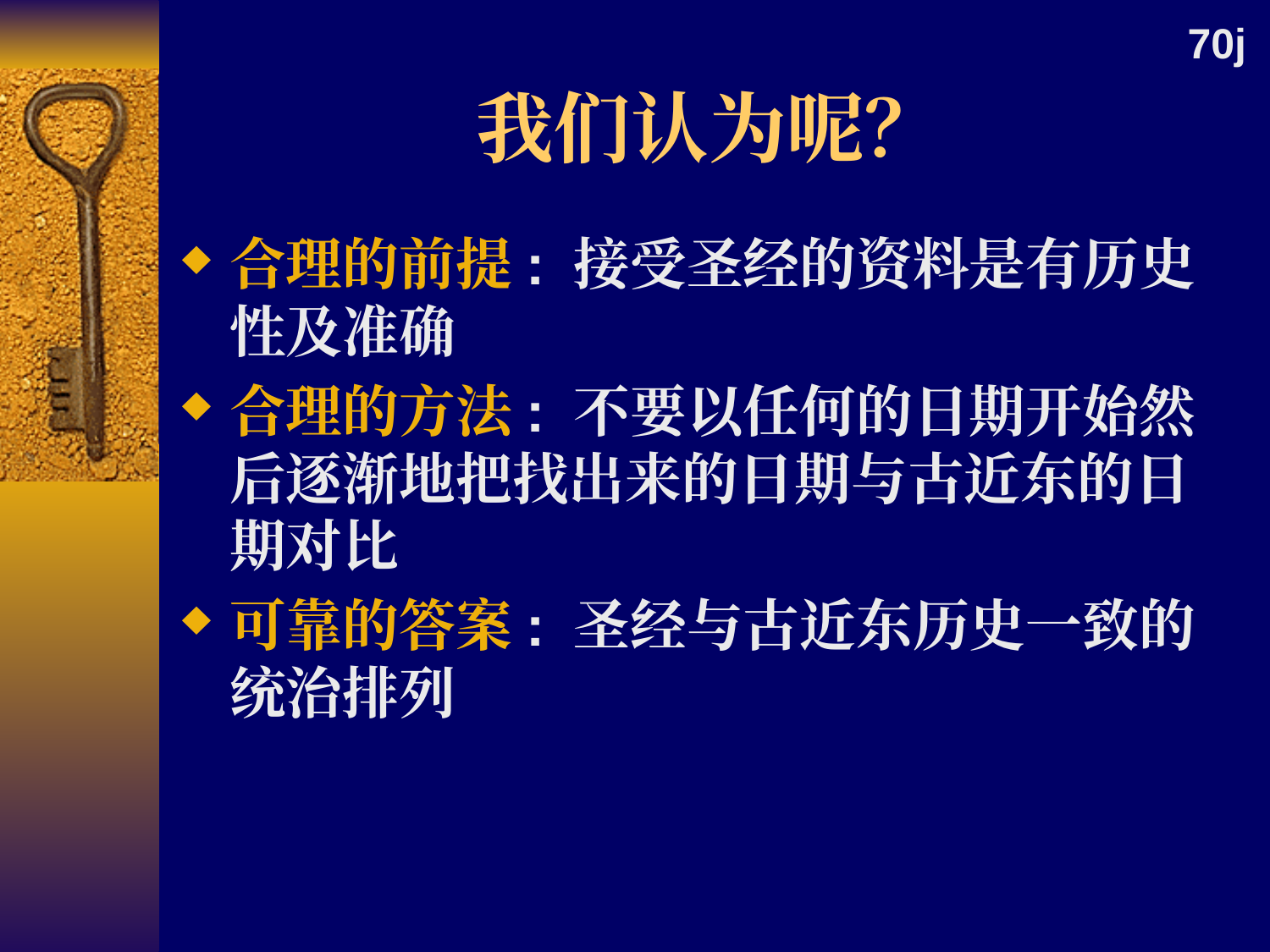

70j
# 我们认为呢？
合理的前提: 接受圣经的资料是有历史性及准确
合理的方法: 不要以任何的日期开始然后逐渐地把找出来的日期与古近东的日期对比
可靠的答案: 圣经与古近东历史一致的统治排列